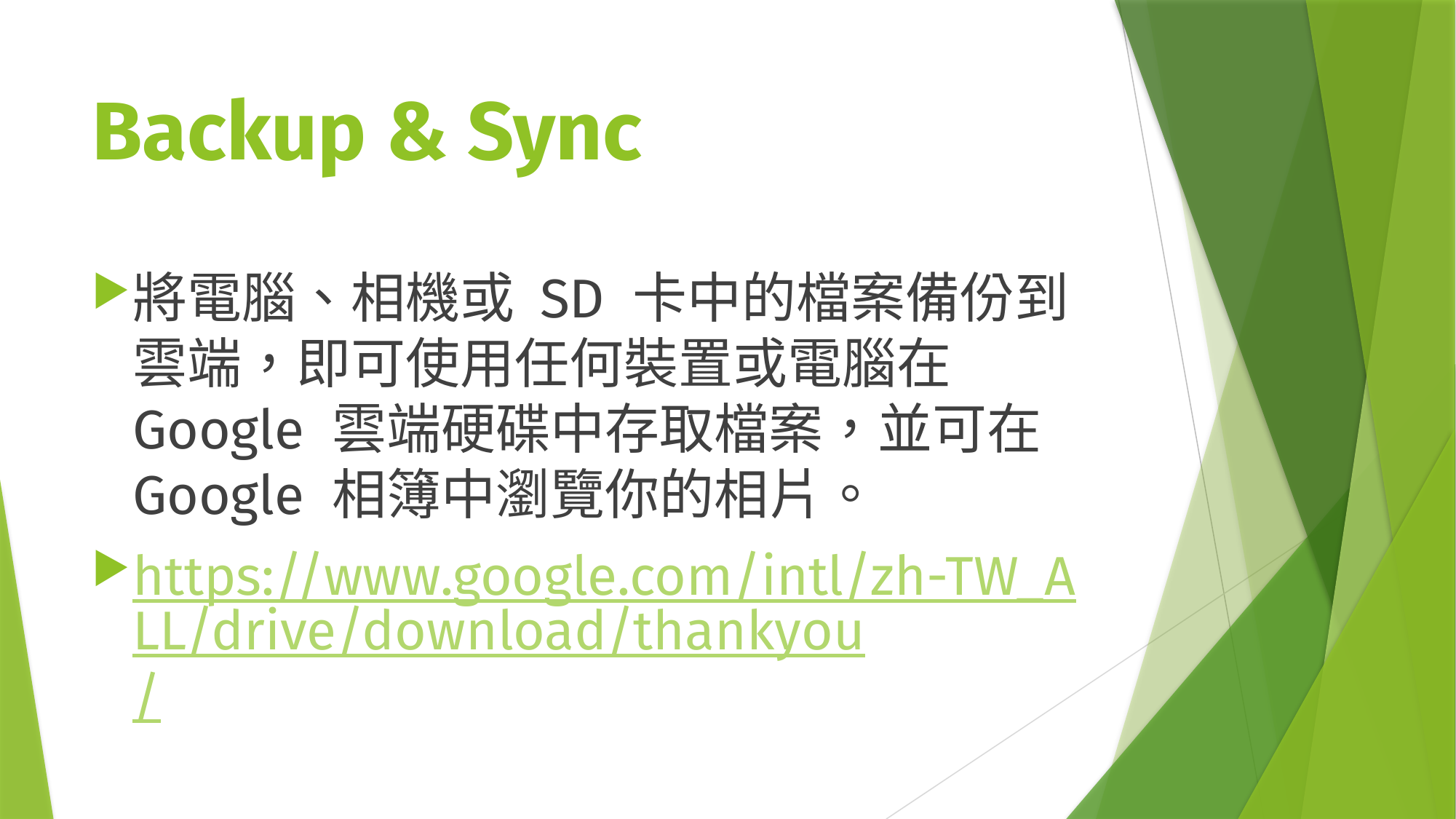

# Backup & Sync
將電腦、相機或 SD 卡中的檔案備份到雲端，即可使用任何裝置或電腦在 Google 雲端硬碟中存取檔案，並可在 Google 相簿中瀏覽你的相片。
https://www.google.com/intl/zh-TW_ALL/drive/download/thankyou/